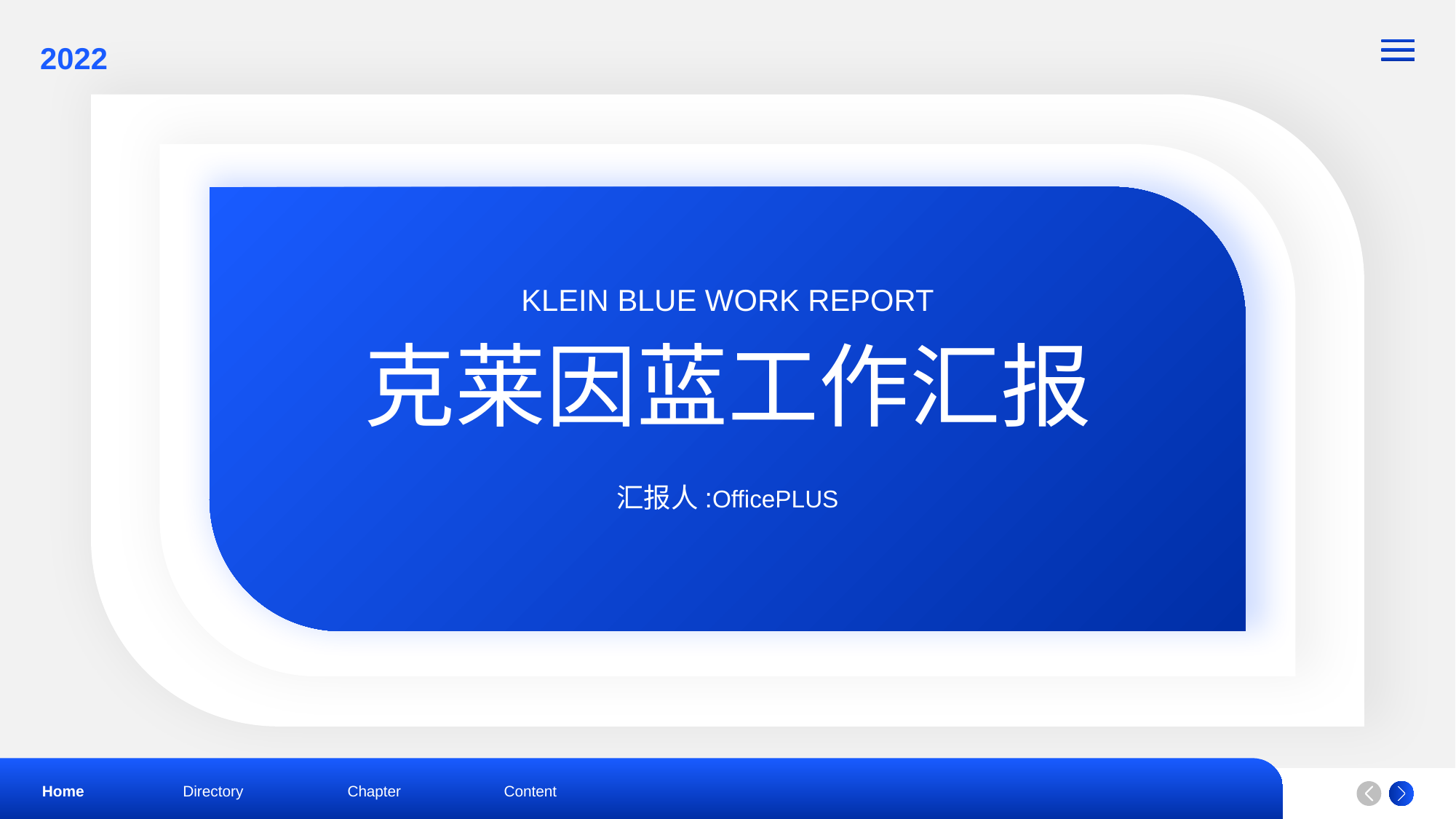

2022

KLEIN BLUE WORK REPORT
克莱因蓝工作汇报
汇报人:OfficePLUS
Home
Directory
Chapter
Content